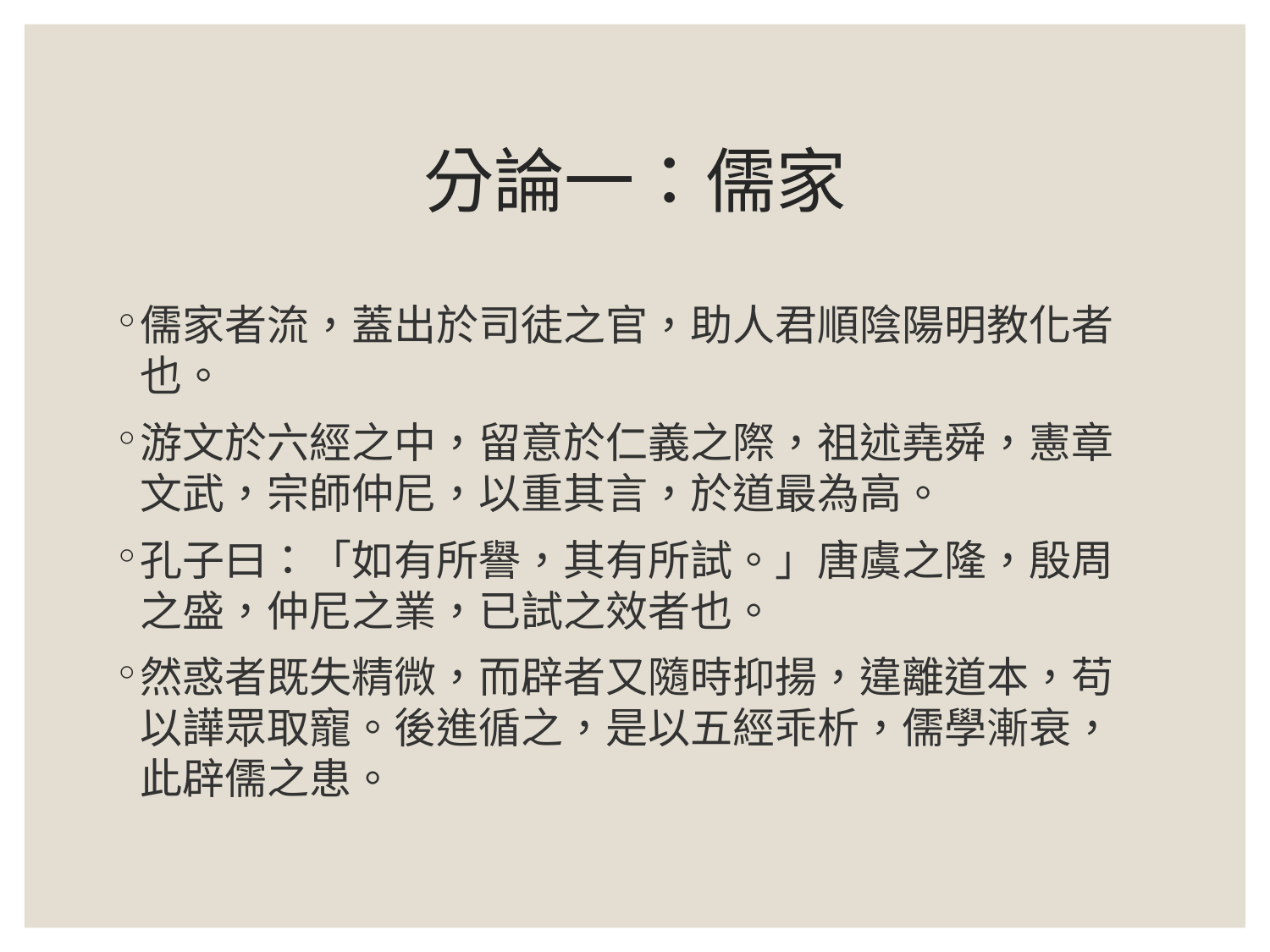

# 分論一：儒家
儒家者流，蓋出於司徒之官，助人君順陰陽明教化者也。
游文於六經之中，留意於仁義之際，祖述堯舜，憲章文武，宗師仲尼，以重其言，於道最為高。
孔子曰：「如有所譽，其有所試。」唐虞之隆，殷周之盛，仲尼之業，已試之效者也。
然惑者既失精微，而辟者又隨時抑揚，違離道本，苟以譁眾取寵。後進循之，是以五經乖析，儒學漸衰，此辟儒之患。